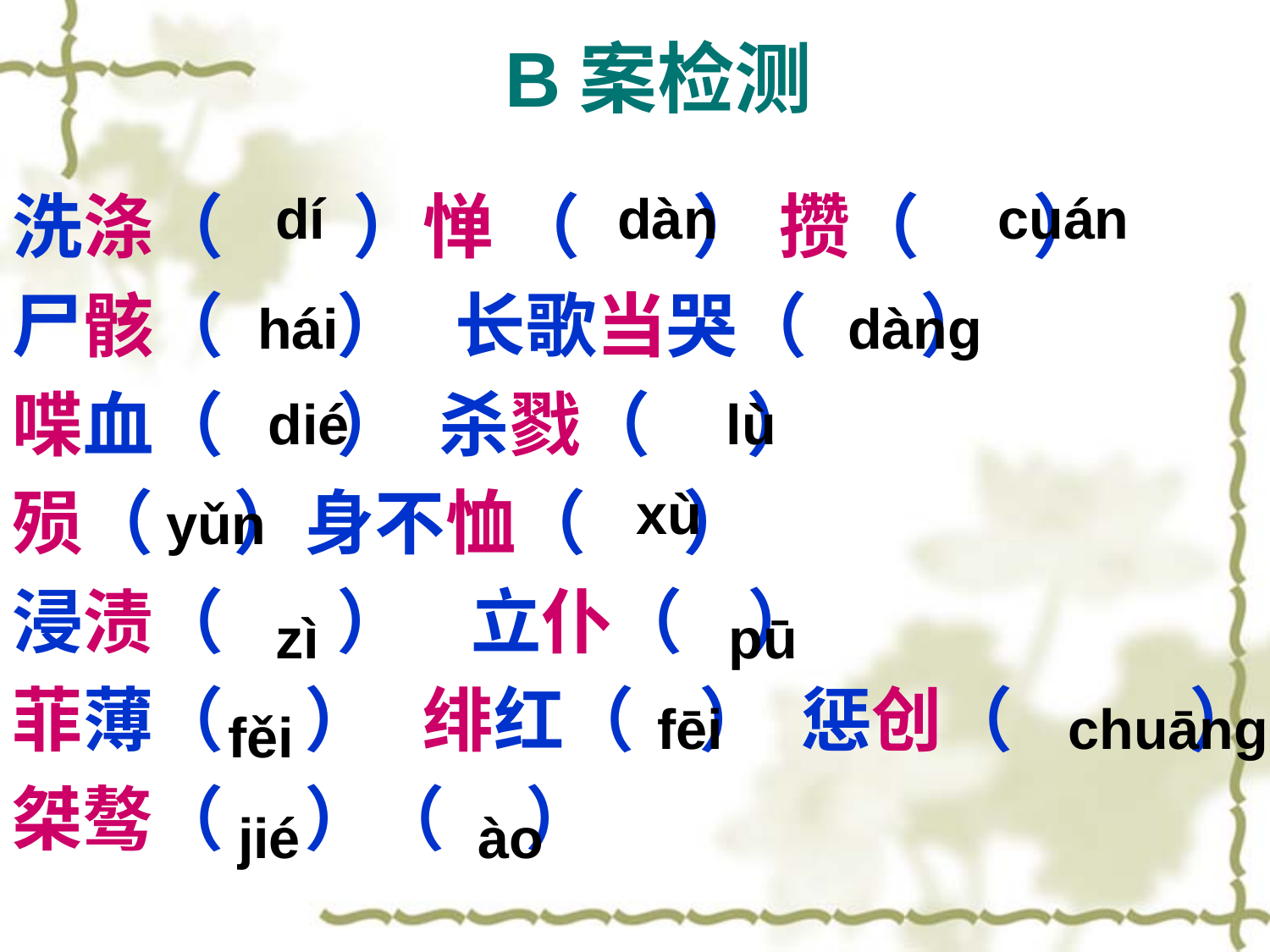

# B案检测
洗涤（        ）惮 （       ） 攒（       ）
尸骸（       ）   长歌当哭（       ）
喋血（       ）  杀戮（      ）
殒（     ）身不恤（      ）
浸渍（       ）    立仆（    ）
菲薄（     ）   绯红（    ）  惩创（           ）
桀骜（     ）（     ）
dí
dàn
cuán
hái
dàng
dié
lù
xù
yǔn
zì
pū
fēi
chuāng
fěi
jié
ào